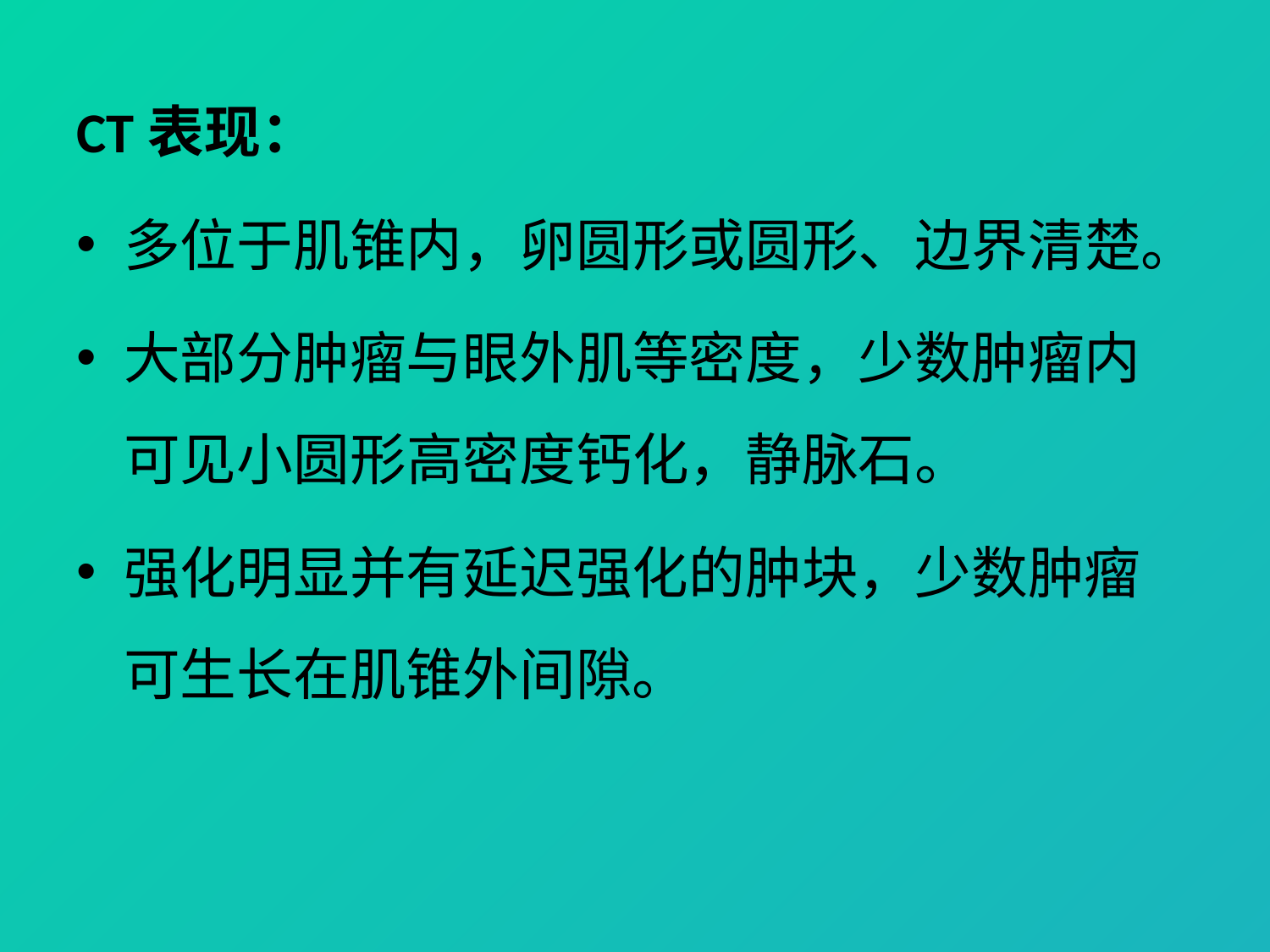

CT表现：
多位于肌锥内，卵圆形或圆形、边界清楚。
大部分肿瘤与眼外肌等密度，少数肿瘤内可见小圆形高密度钙化，静脉石。
强化明显并有延迟强化的肿块，少数肿瘤可生长在肌锥外间隙。